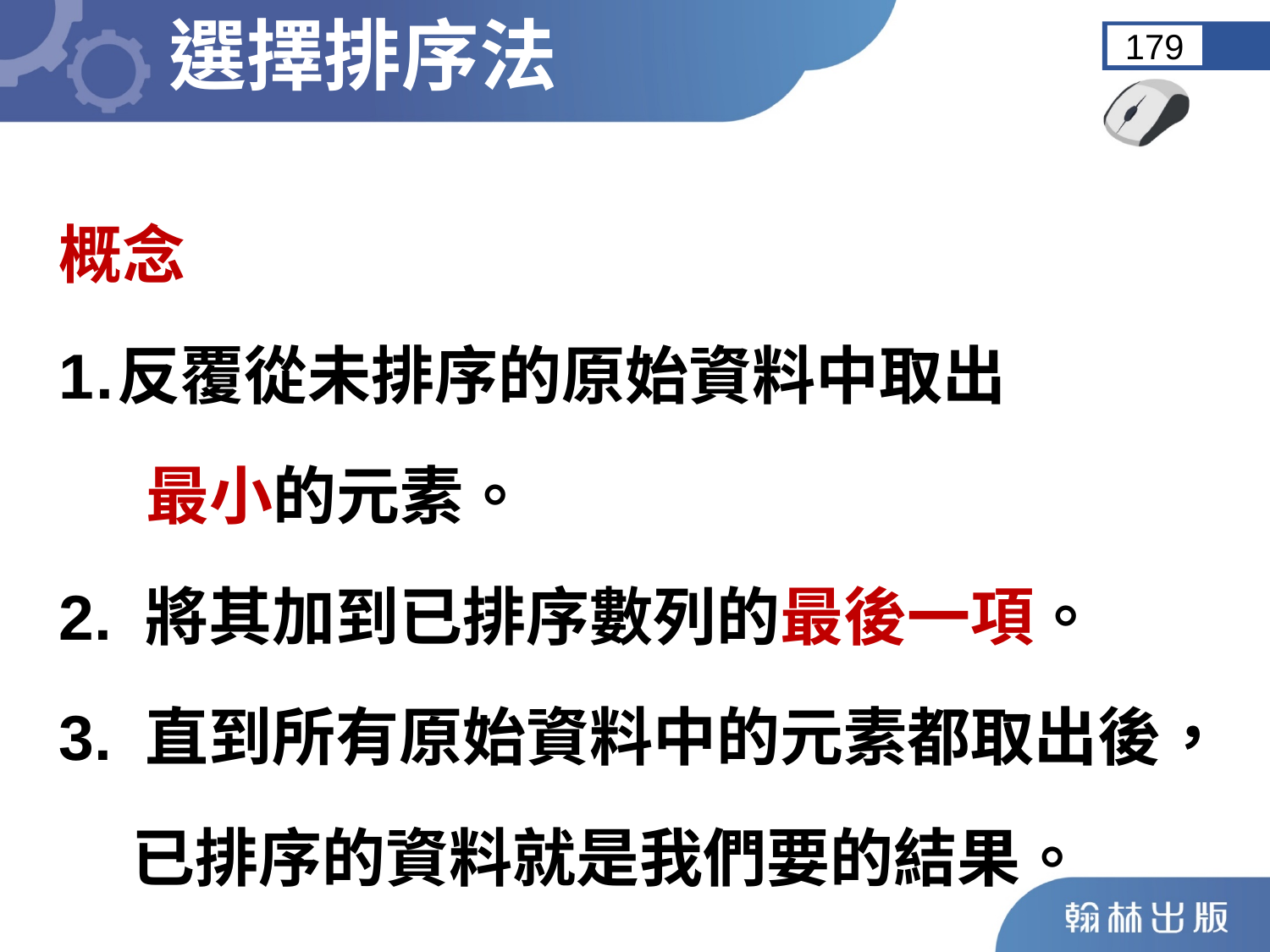

選擇排序法

179
概念
反覆從未排序的原始資料中取出
     最小的元素。
2. 將其加到已排序數列的最後一項。
3. 直到所有原始資料中的元素都取出後，
    已排序的資料就是我們要的結果。